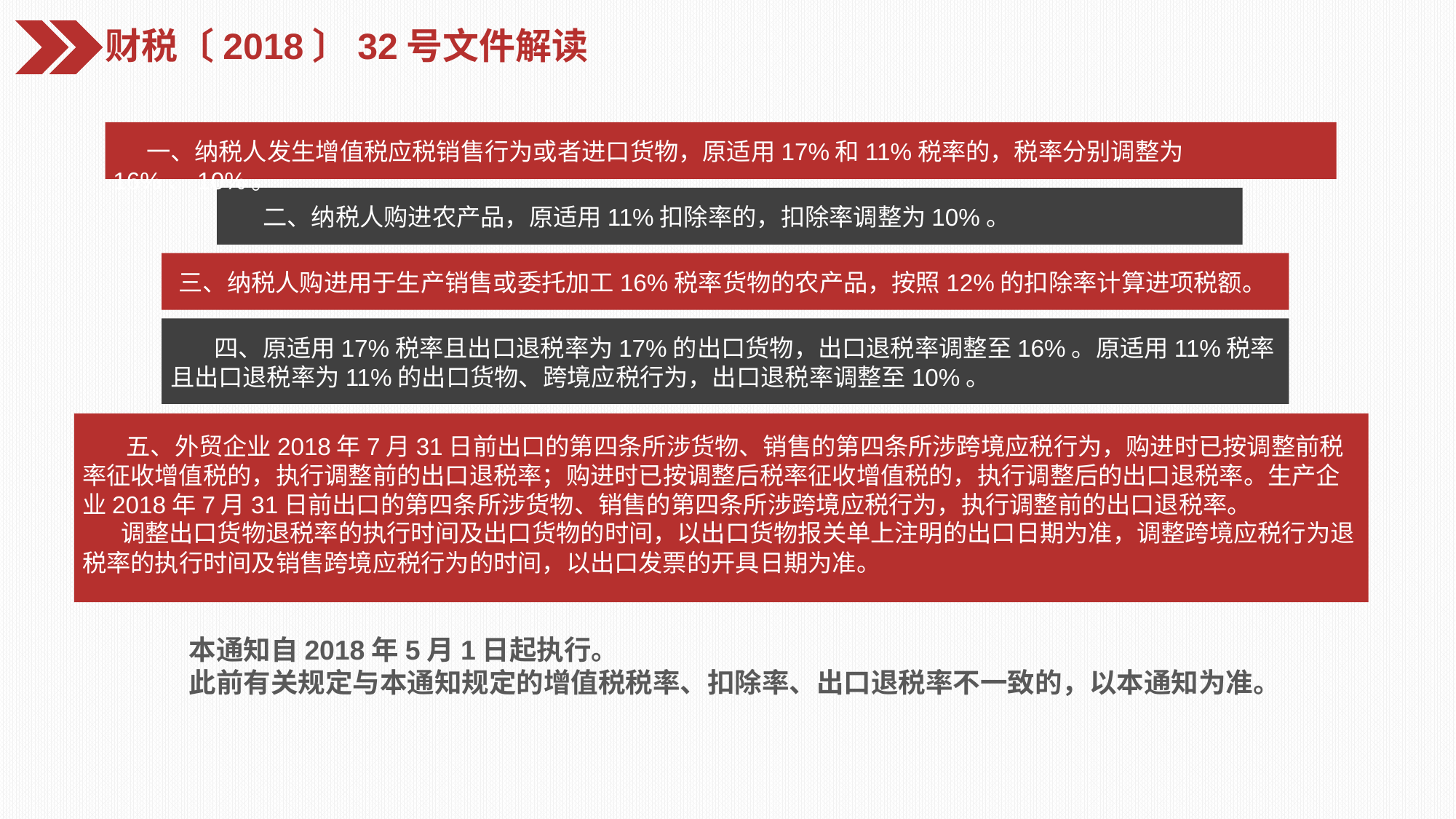

财税〔2018〕32号文件解读

     一、纳税人发生增值税应税销售行为或者进口货物，原适用17%和11%税率的，税率分别调整为16%、10%。

      二、纳税人购进农产品，原适用11%扣除率的，扣除率调整为10%。

三、纳税人购进用于生产销售或委托加工16%税率货物的农产品，按照12%的扣除率计算进项税额。

       四、原适用17%税率且出口退税率为17%的出口货物，出口退税率调整至16%。原适用11%税率且出口退税率为11%的出口货物、跨境应税行为，出口退税率调整至10%。

       五、外贸企业2018年7月31日前出口的第四条所涉货物、销售的第四条所涉跨境应税行为，购进时已按调整前税率征收增值税的，执行调整前的出口退税率；购进时已按调整后税率征收增值税的，执行调整后的出口退税率。生产企业2018年7月31日前出口的第四条所涉货物、销售的第四条所涉跨境应税行为，执行调整前的出口退税率。
      调整出口货物退税率的执行时间及出口货物的时间，以出口货物报关单上注明的出口日期为准，调整跨境应税行为退税率的执行时间及销售跨境应税行为的时间，以出口发票的开具日期为准。

本通知自2018年5月1日起执行。
此前有关规定与本通知规定的增值税税率、扣除率、出口退税率不一致的，以本通知为准。